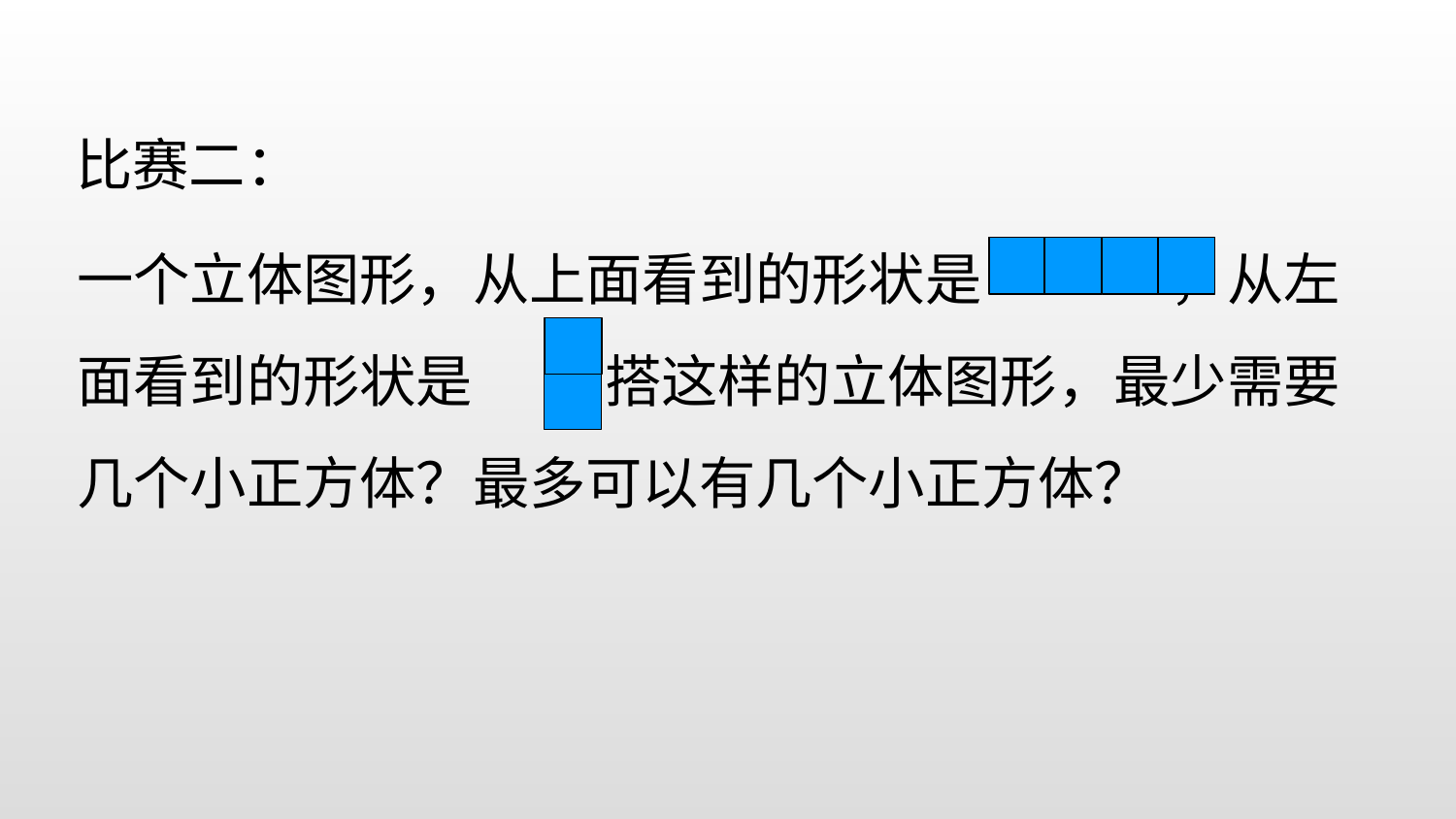

比赛二：
一个立体图形，从上面看到的形状是               ，从左面看到的形状是      。搭这样的立体图形，最少需要几个小正方体？最多可以有几个小正方体？